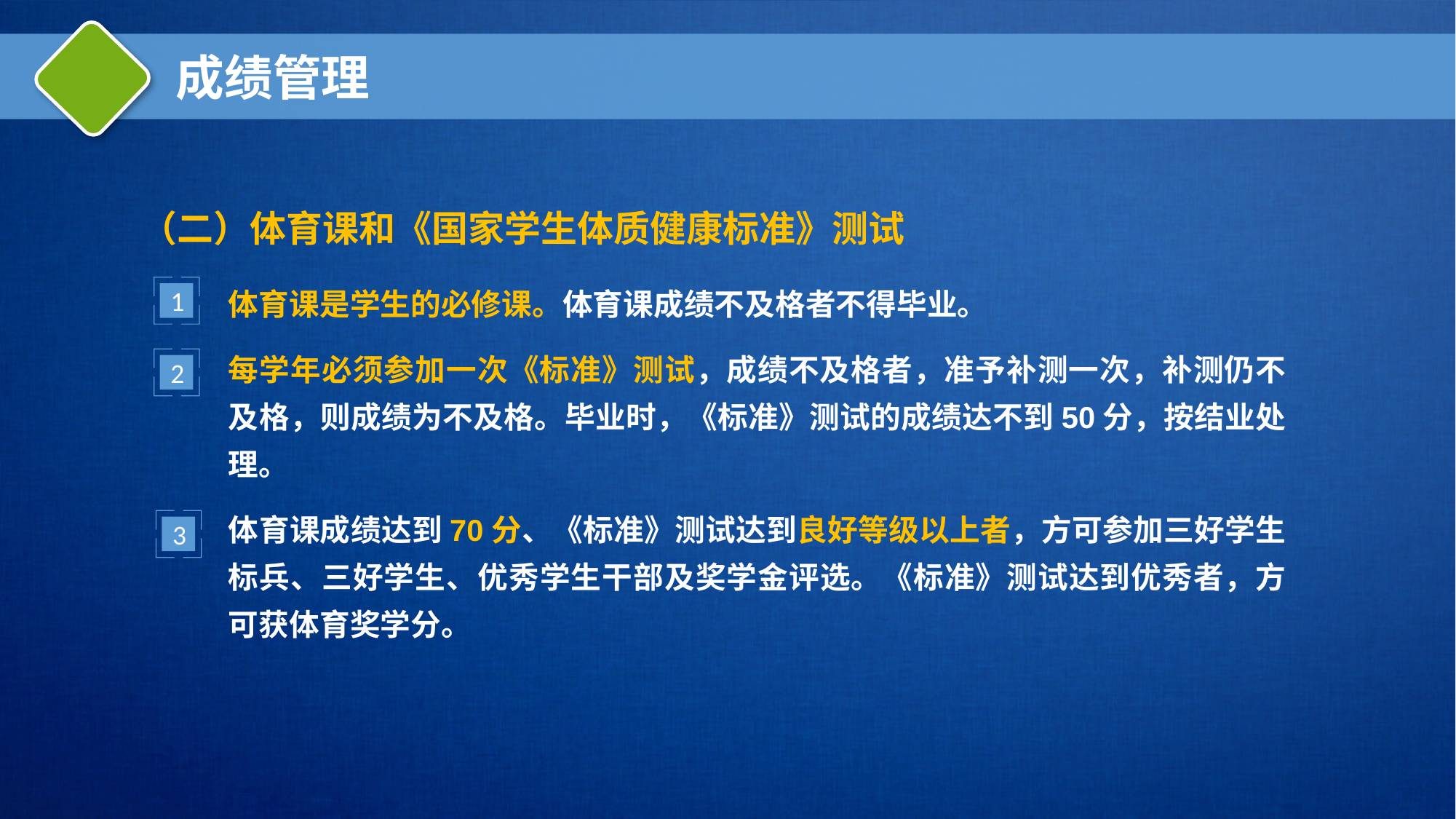

成绩管理
（二）体育课和《国家学生体质健康标准》测试
体育课是学生的必修课。体育课成绩不及格者不得毕业。
每学年必须参加一次《标准》测试，成绩不及格者，准予补测一次，补测仍不及格，则成绩为不及格。毕业时，《标准》测试的成绩达不到50分，按结业处理。
体育课成绩达到70分、《标准》测试达到良好等级以上者，方可参加三好学生标兵、三好学生、优秀学生干部及奖学金评选。《标准》测试达到优秀者，方可获体育奖学分。

1

2

3